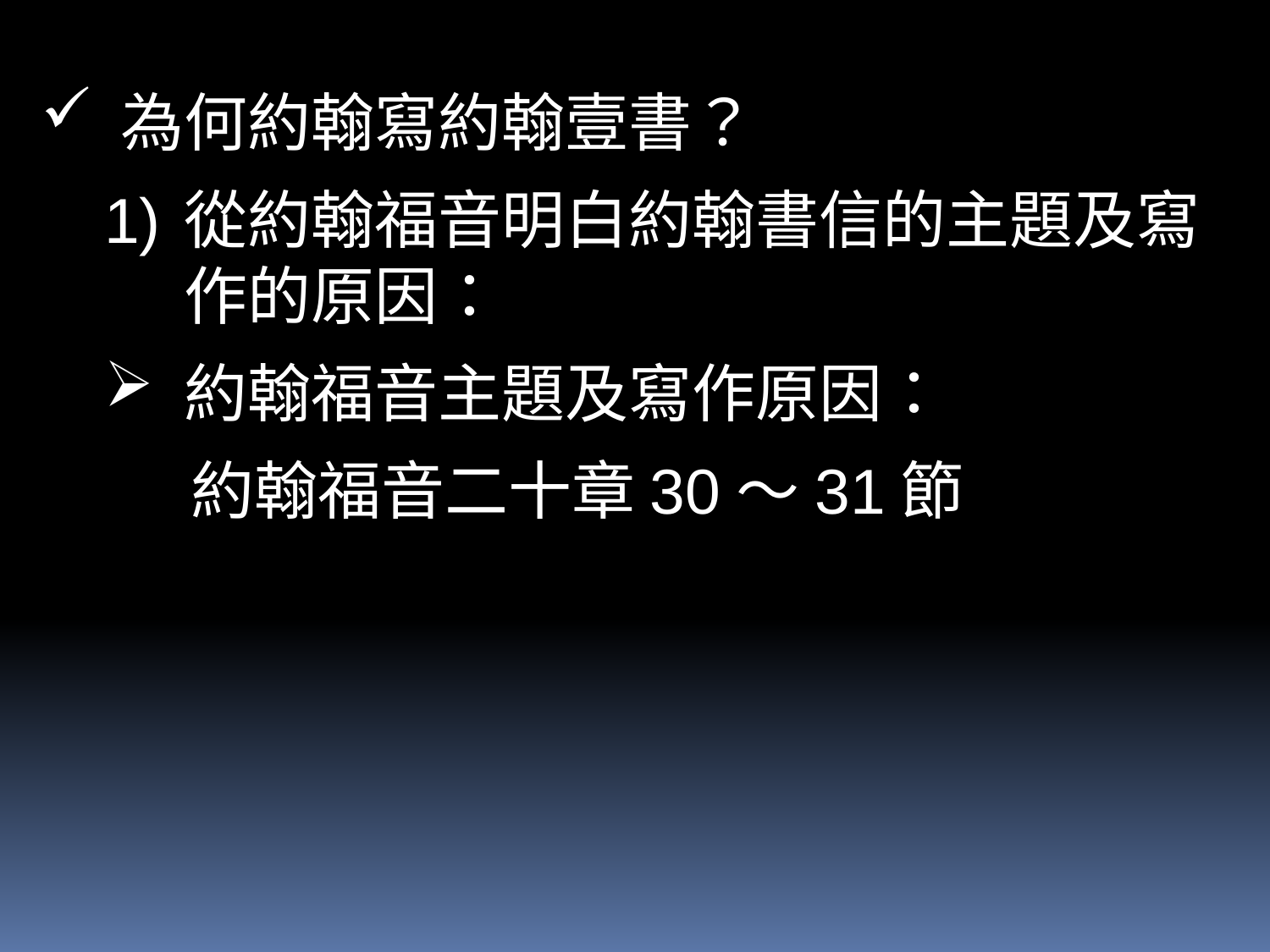

為何約翰寫約翰壹書？
從約翰福音明白約翰書信的主題及寫作的原因：
約翰福音主題及寫作原因：
     約翰福音二十章30～31節